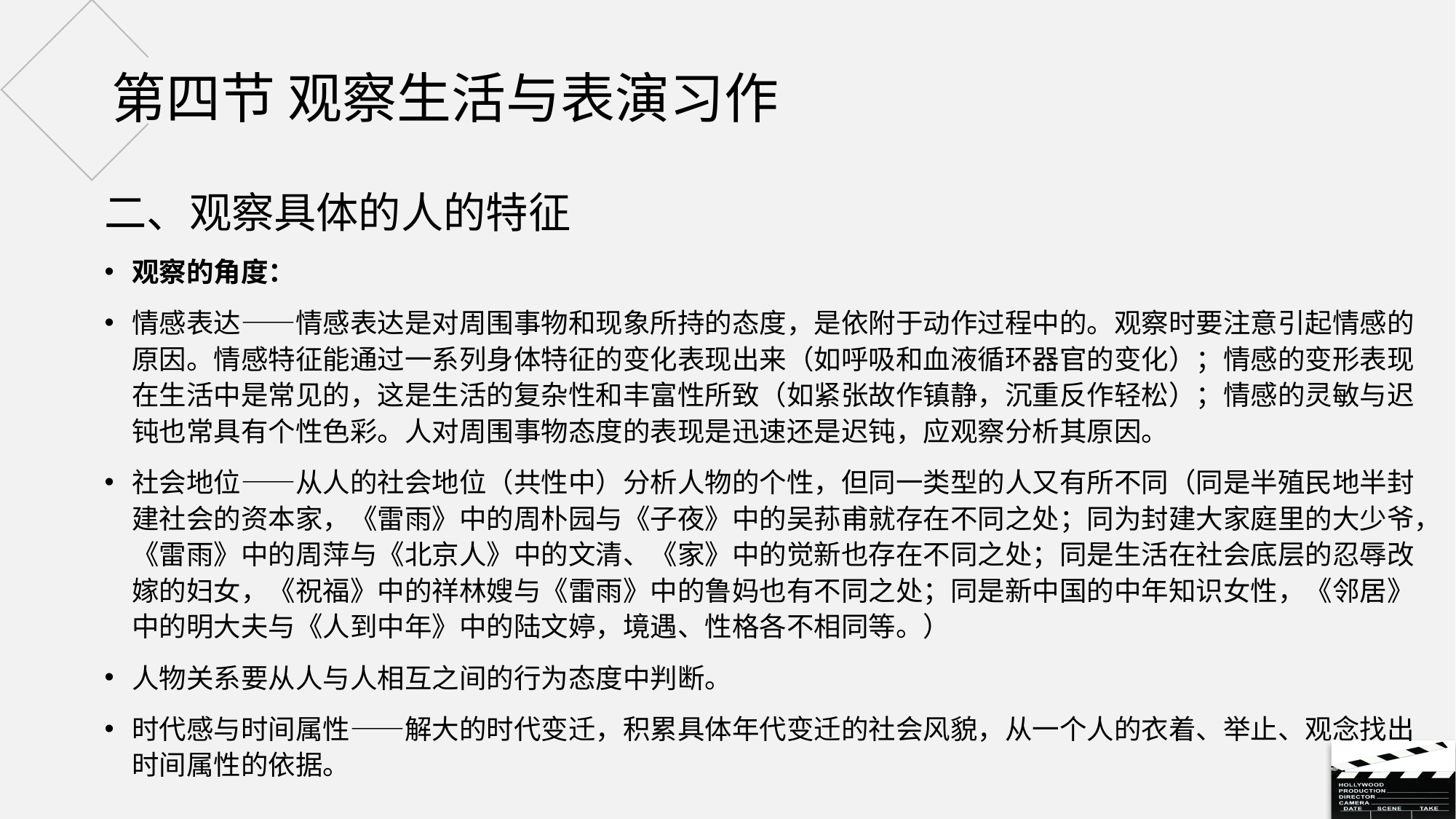

# 第四节 观察生活与表演习作
二、观察具体的人的特征
观察的角度：
情感表达——情感表达是对周围事物和现象所持的态度，是依附于动作过程中的。观察时要注意引起情感的原因。情感特征能通过一系列身体特征的变化表现出来（如呼吸和血液循环器官的变化）；情感的变形表现在生活中是常见的，这是生活的复杂性和丰富性所致（如紧张故作镇静，沉重反作轻松）；情感的灵敏与迟钝也常具有个性色彩。人对周围事物态度的表现是迅速还是迟钝，应观察分析其原因。
社会地位——从人的社会地位（共性中）分析人物的个性，但同一类型的人又有所不同（同是半殖民地半封建社会的资本家，《雷雨》中的周朴园与《子夜》中的吴荪甫就存在不同之处；同为封建大家庭里的大少爷，《雷雨》中的周萍与《北京人》中的文清、《家》中的觉新也存在不同之处；同是生活在社会底层的忍辱改嫁的妇女，《祝福》中的祥林嫂与《雷雨》中的鲁妈也有不同之处；同是新中国的中年知识女性，《邻居》中的明大夫与《人到中年》中的陆文婷，境遇、性格各不相同等。）
人物关系要从人与人相互之间的行为态度中判断。
时代感与时间属性——解大的时代变迁，积累具体年代变迁的社会风貌，从一个人的衣着、举止、观念找出时间属性的依据。